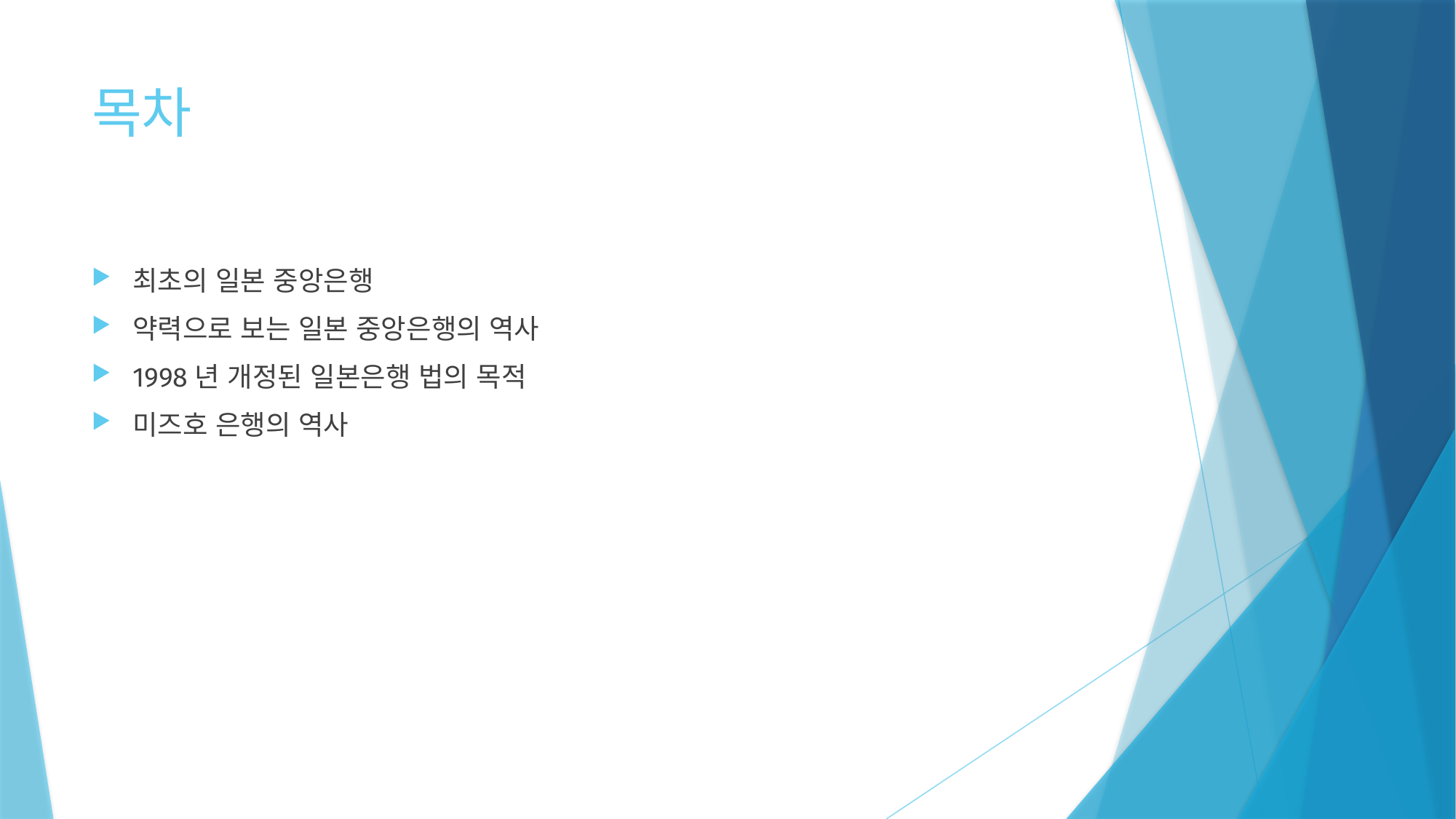

# 목차
최초의 일본 중앙은행
약력으로 보는 일본 중앙은행의 역사
1998년 개정된 일본은행 법의 목적
미즈호 은행의 역사